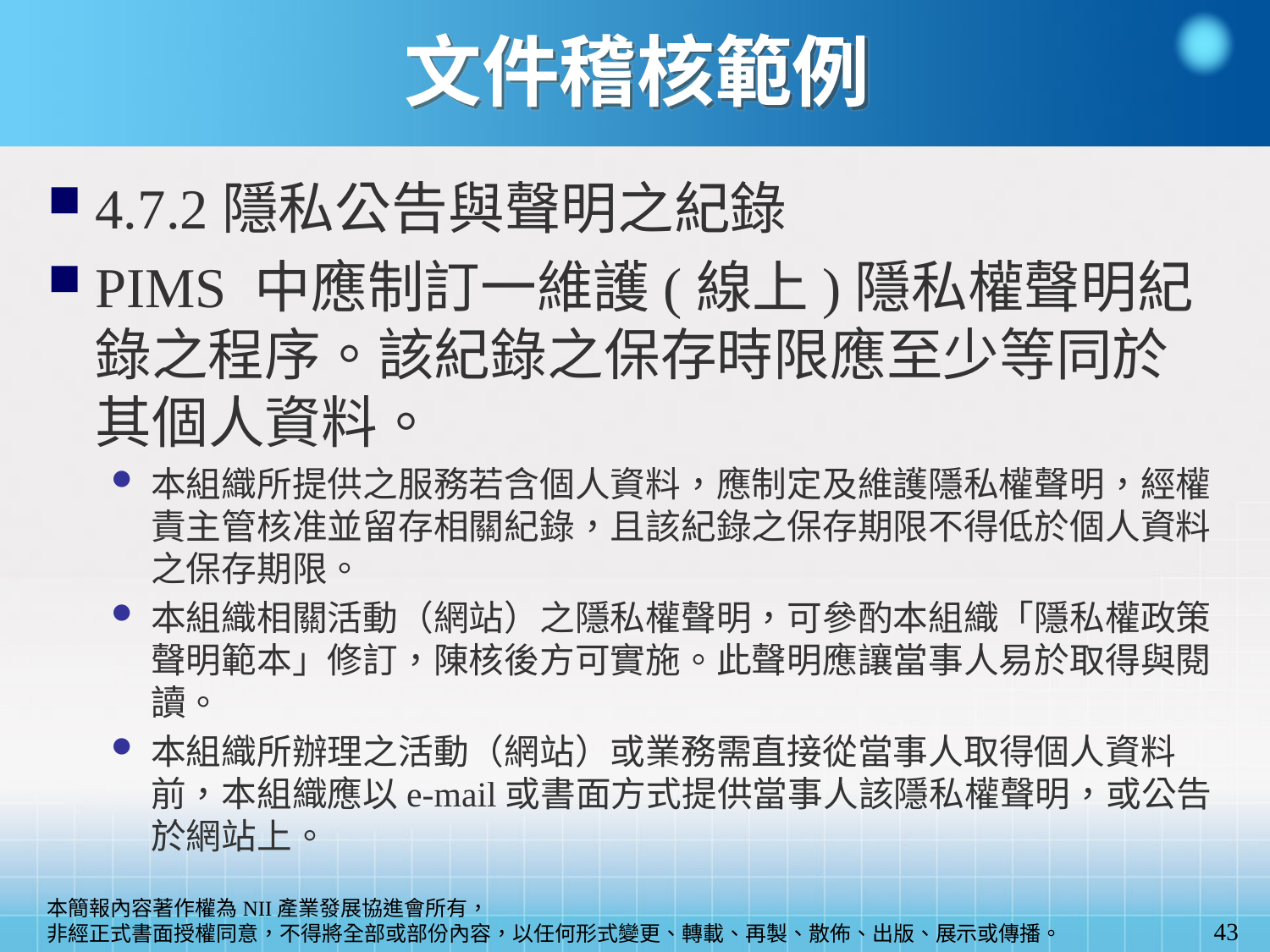

文件稽核範例
4.7.2隱私公告與聲明之紀錄
PIMS 中應制訂一維護(線上)隱私權聲明紀錄之程序。該紀錄之保存時限應至少等同於其個人資料。
本組織所提供之服務若含個人資料，應制定及維護隱私權聲明，經權責主管核准並留存相關紀錄，且該紀錄之保存期限不得低於個人資料之保存期限。
本組織相關活動（網站）之隱私權聲明，可參酌本組織「隱私權政策聲明範本」修訂，陳核後方可實施。此聲明應讓當事人易於取得與閱讀。
本組織所辦理之活動（網站）或業務需直接從當事人取得個人資料前，本組織應以e-mail或書面方式提供當事人該隱私權聲明，或公告於網站上。
43